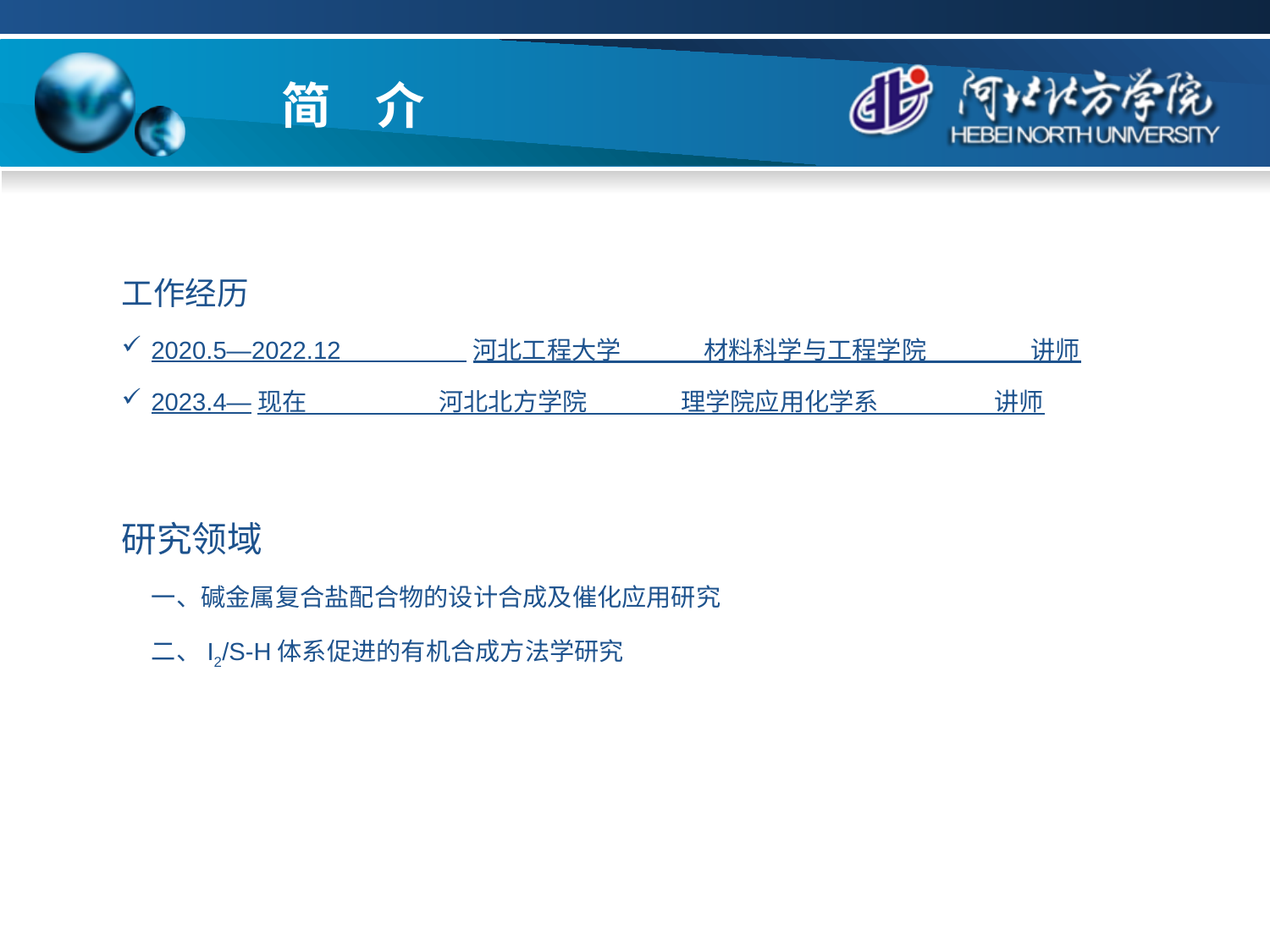

简    介
工作经历
2020.5—2022.12                  河北工程大学               材料科学与工程学院                   讲师
2023.4—现在                        河北北方学院                 理学院应用化学系                     讲师

研究领域
一、碱金属复合盐配合物的设计合成及催化应用研究
二、I2/S-H体系促进的有机合成方法学研究